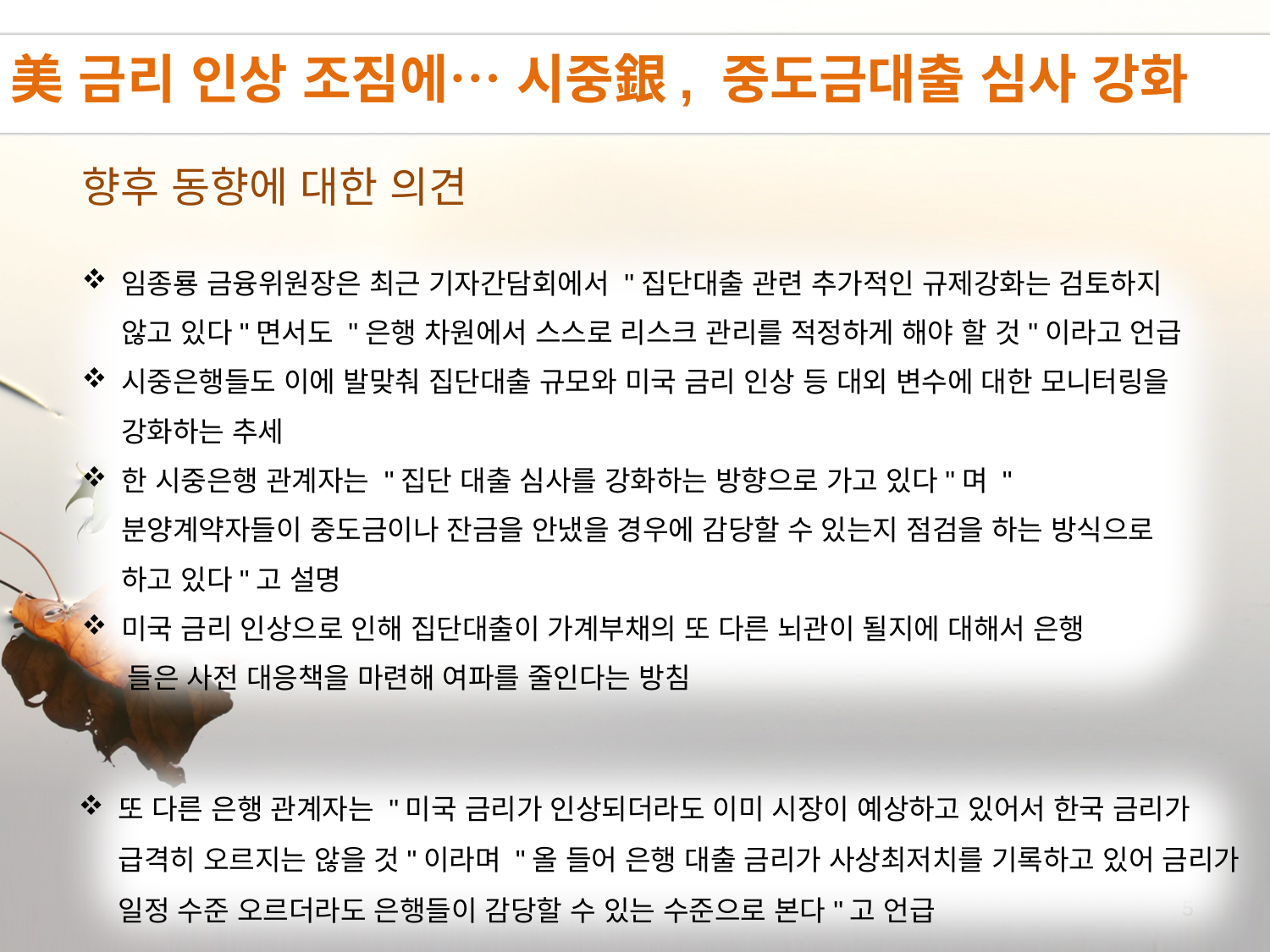

美 금리 인상 조짐에… 시중銀, 중도금대출 심사 강화
향후 동향에 대한 의견
임종룡 금융위원장은 최근 기자간담회에서 "집단대출 관련 추가적인 규제강화는 검토하지 않고 있다"면서도 "은행 차원에서 스스로 리스크 관리를 적정하게 해야 할 것"이라고 언급
시중은행들도 이에 발맞춰 집단대출 규모와 미국 금리 인상 등 대외 변수에 대한 모니터링을 강화하는 추세
한 시중은행 관계자는 "집단 대출 심사를 강화하는 방향으로 가고 있다"며 " 분양계약자들이 중도금이나 잔금을 안냈을 경우에 감당할 수 있는지 점검을 하는 방식으로 하고 있다"고 설명
미국 금리 인상으로 인해 집단대출이 가계부채의 또 다른 뇌관이 될지에 대해서 은행
     들은 사전 대응책을 마련해 여파를 줄인다는 방침
또 다른 은행 관계자는 "미국 금리가 인상되더라도 이미 시장이 예상하고 있어서 한국 금리가 급격히 오르지는 않을 것"이라며 "올 들어 은행 대출 금리가 사상최저치를 기록하고 있어 금리가 일정 수준 오르더라도 은행들이 감당할 수 있는 수준으로 본다"고 언급
5